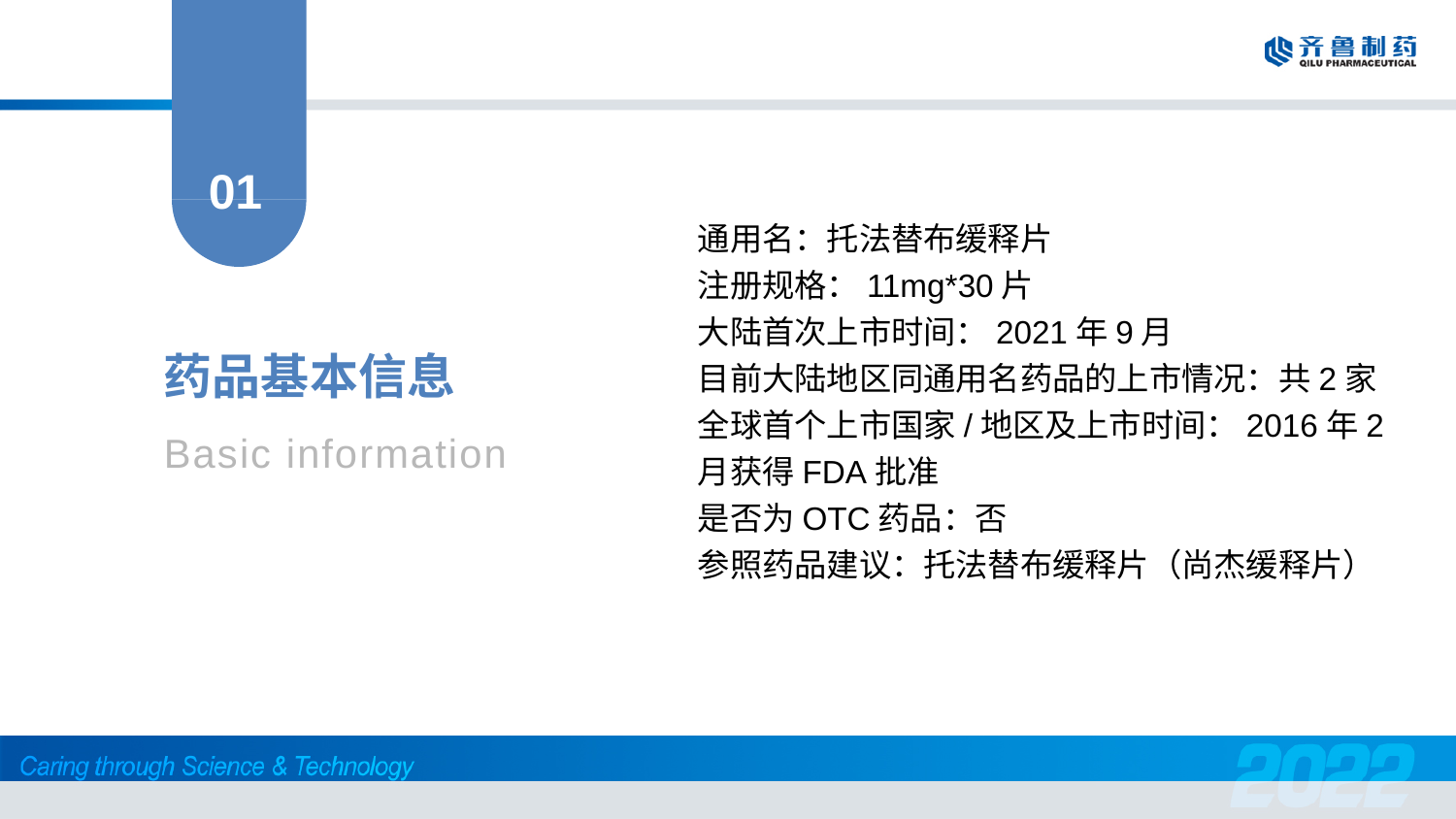

01
通用名：托法替布缓释片
注册规格：11mg*30片
大陆首次上市时间：2021年9月
目前大陆地区同通用名药品的上市情况：共2家
全球首个上市国家/地区及上市时间：2016年2月获得FDA批准
是否为OTC药品：否
参照药品建议：托法替布缓释片（尚杰缓释片）
药品基本信息
Basic information